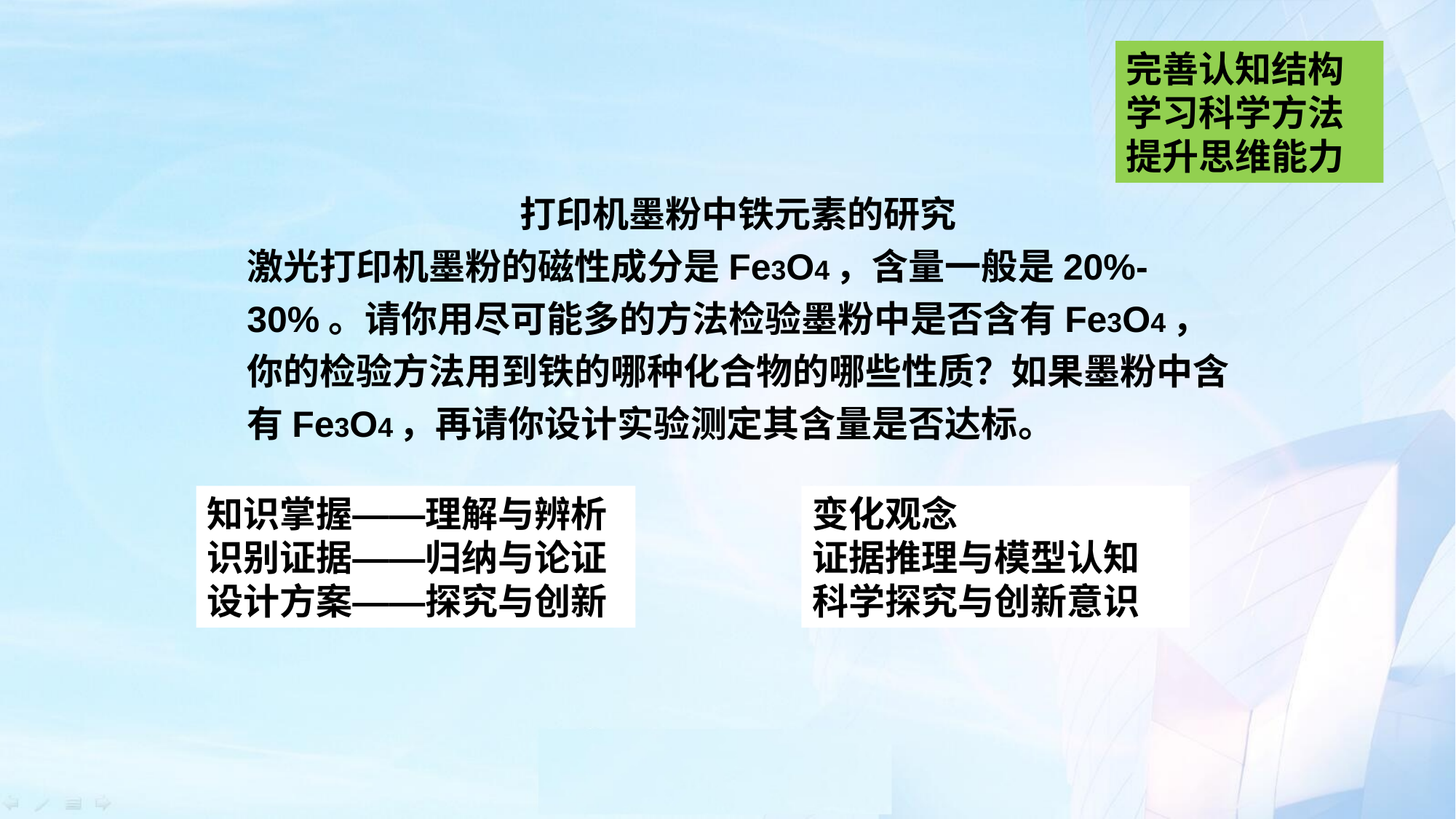

完善认知结构
学习科学方法
提升思维能力
打印机墨粉中铁元素的研究
激光打印机墨粉的磁性成分是Fe3O4，含量一般是20%-30%。请你用尽可能多的方法检验墨粉中是否含有Fe3O4，你的检验方法用到铁的哪种化合物的哪些性质？如果墨粉中含有Fe3O4，再请你设计实验测定其含量是否达标。
知识掌握——理解与辨析
识别证据——归纳与论证
设计方案——探究与创新
变化观念
证据推理与模型认知
科学探究与创新意识